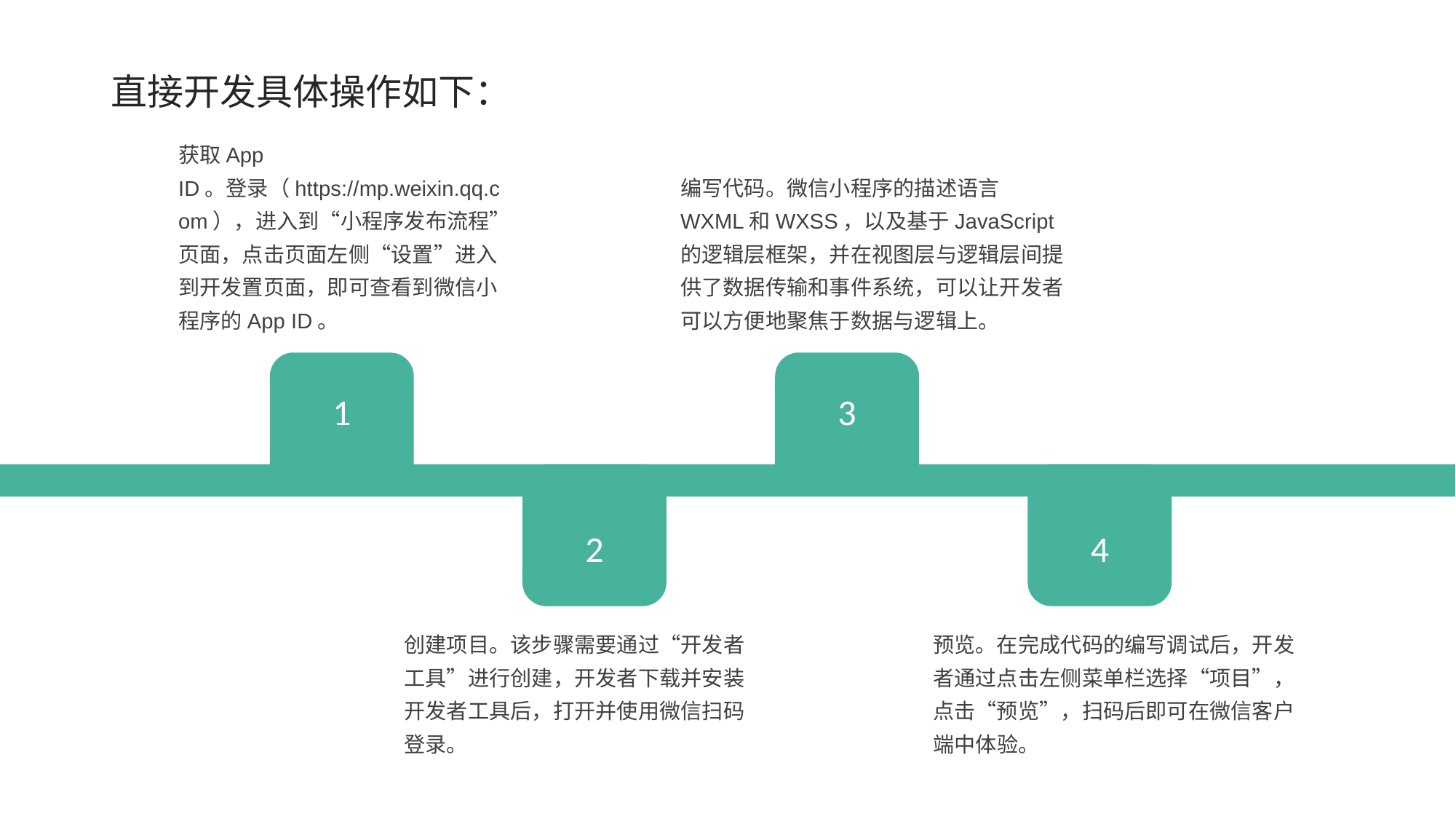

直接开发具体操作如下：
获取App ID。登录（https://mp.weixin.qq.com），进入到“小程序发布流程”页面，点击页面左侧“设置”进入到开发置页面，即可查看到微信小程序的App ID。
编写代码。微信小程序的描述语言WXML和WXSS，以及基于JavaScript的逻辑层框架，并在视图层与逻辑层间提供了数据传输和事件系统，可以让开发者可以方便地聚焦于数据与逻辑上。
1
3

2
4
创建项目。该步骤需要通过“开发者工具”进行创建，开发者下载并安装开发者工具后，打开并使用微信扫码登录。
预览。在完成代码的编写调试后，开发者通过点击左侧菜单栏选择“项目”，点击“预览”，扫码后即可在微信客户端中体验。